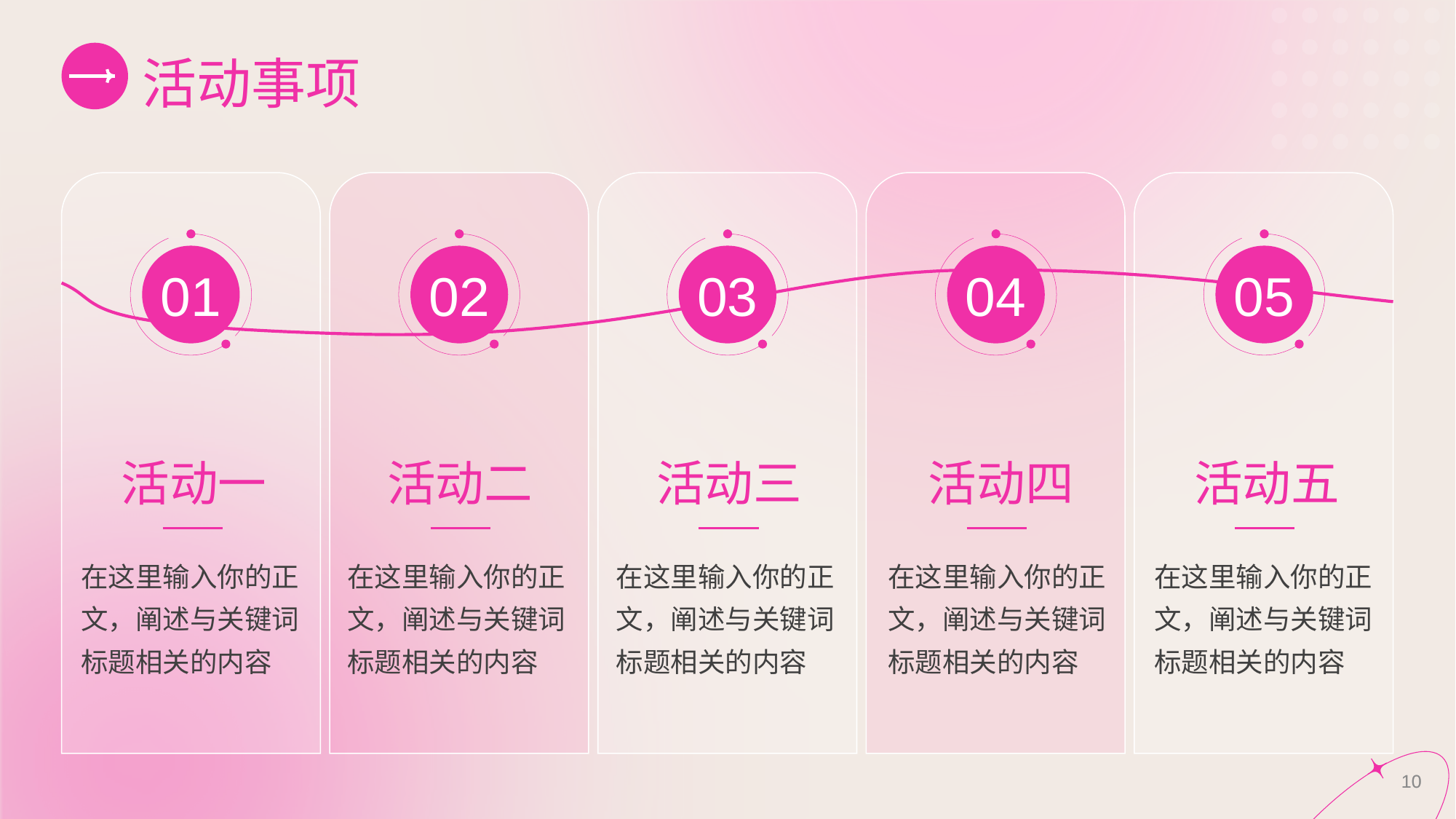

# 活动事项

01

02

03

04

05

活动一
活动二
活动三
活动四
活动五
在这里输入你的正文，阐述与关键词标题相关的内容
在这里输入你的正文，阐述与关键词标题相关的内容
在这里输入你的正文，阐述与关键词标题相关的内容
在这里输入你的正文，阐述与关键词标题相关的内容
在这里输入你的正文，阐述与关键词标题相关的内容
10